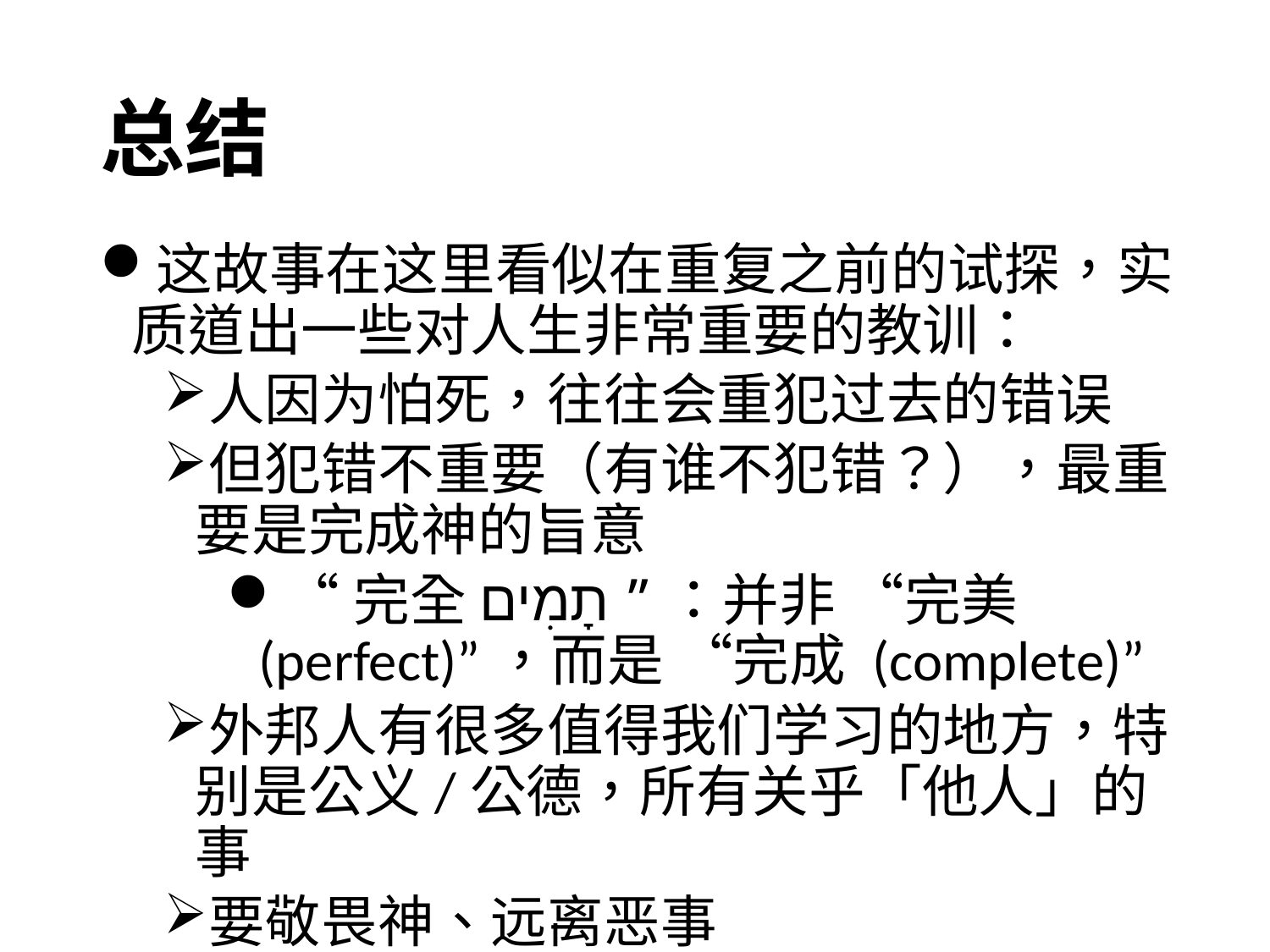

# 总结
这故事在这里看似在重复之前的试探，实质道出一些对人生非常重要的教训：
人因为怕死，往往会重犯过去的错误
但犯错不重要（有谁不犯错？），最重要是完成神的旨意
“完全תָמִים ”：并非 “完美 (perfect)”，而是 “完成 (complete)”
外邦人有很多值得我们学习的地方，特别是公义/公德，所有关乎「他人」的事
要敬畏神、远离恶事